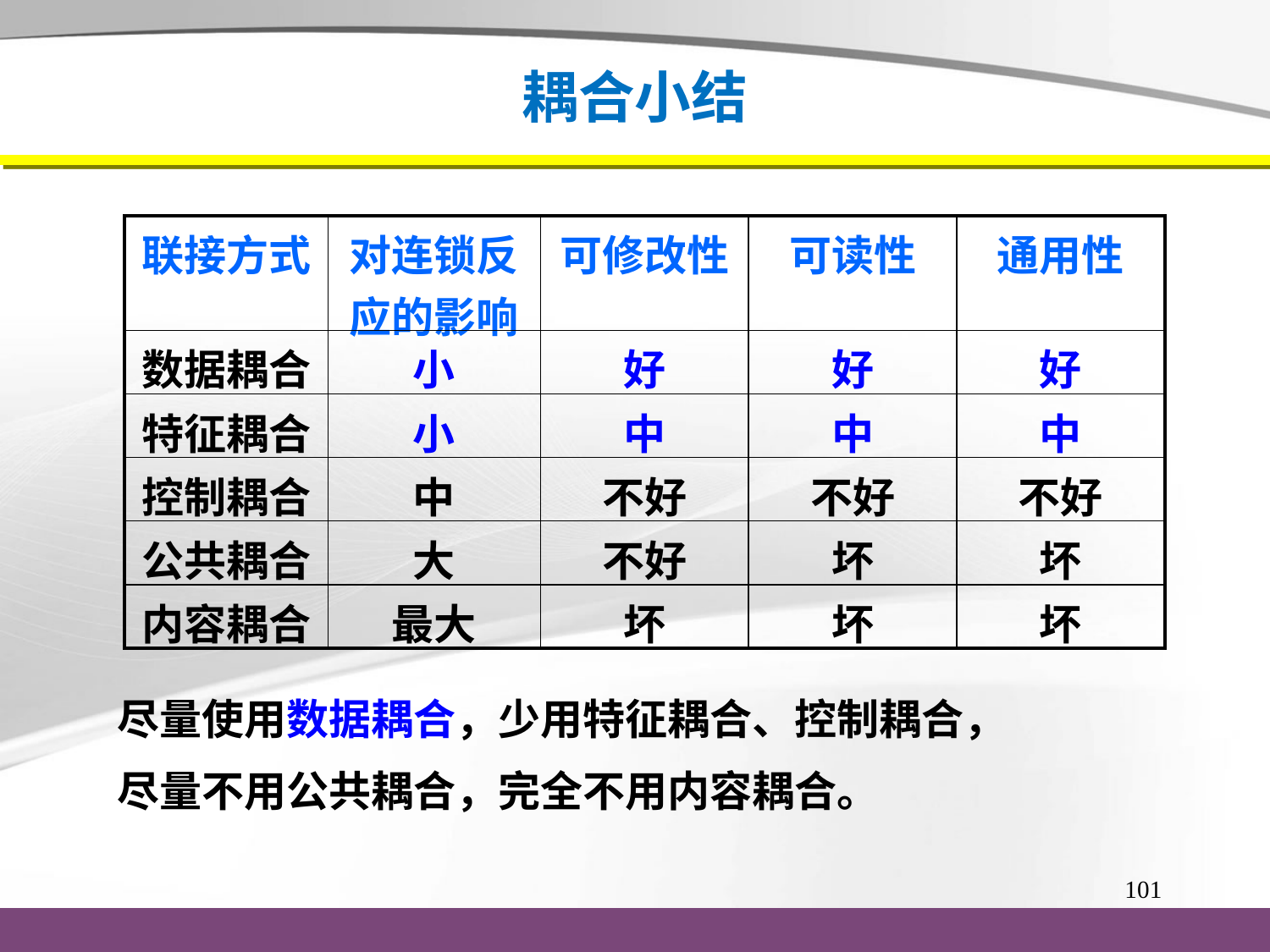

# 耦合小结
| 联接方式 | 对连锁反应的影响 | 可修改性 | 可读性 | 通用性 |
| --- | --- | --- | --- | --- |
| 数据耦合 | 小 | 好 | 好 | 好 |
| 特征耦合 | 小 | 中 | 中 | 中 |
| 控制耦合 | 中 | 不好 | 不好 | 不好 |
| 公共耦合 | 大 | 不好 | 坏 | 坏 |
| 内容耦合 | 最大 | 坏 | 坏 | 坏 |
尽量使用数据耦合，少用特征耦合、控制耦合，
尽量不用公共耦合，完全不用内容耦合。
101